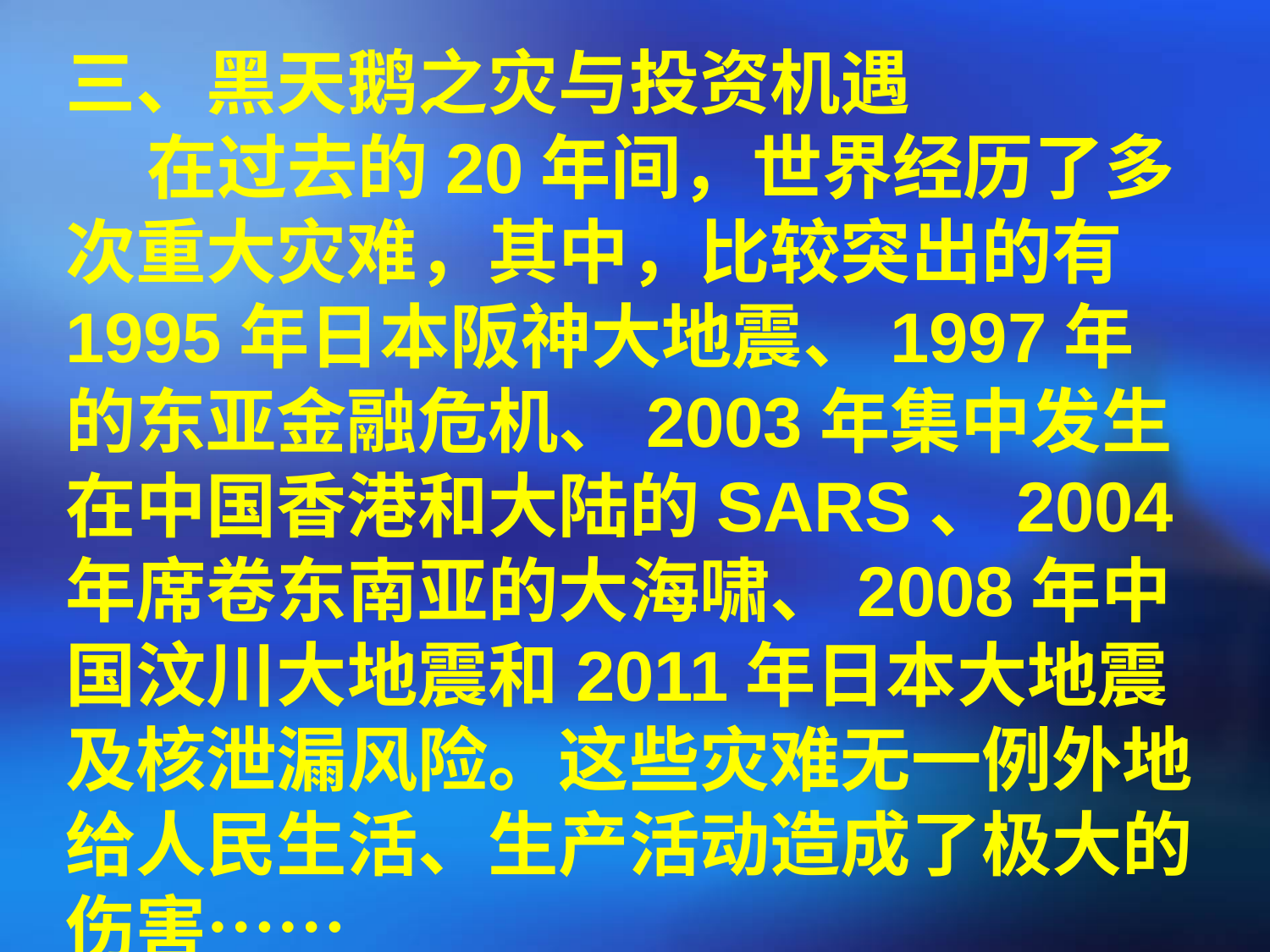

三、黑天鹅之灾与投资机遇
    在过去的20年间，世界经历了多次重大灾难，其中，比较突出的有1995年日本阪神大地震、1997年的东亚金融危机、2003年集中发生在中国香港和大陆的SARS、2004年席卷东南亚的大海啸、2008年中国汶川大地震和2011年日本大地震及核泄漏风险。这些灾难无一例外地给人民生活、生产活动造成了极大的伤害……